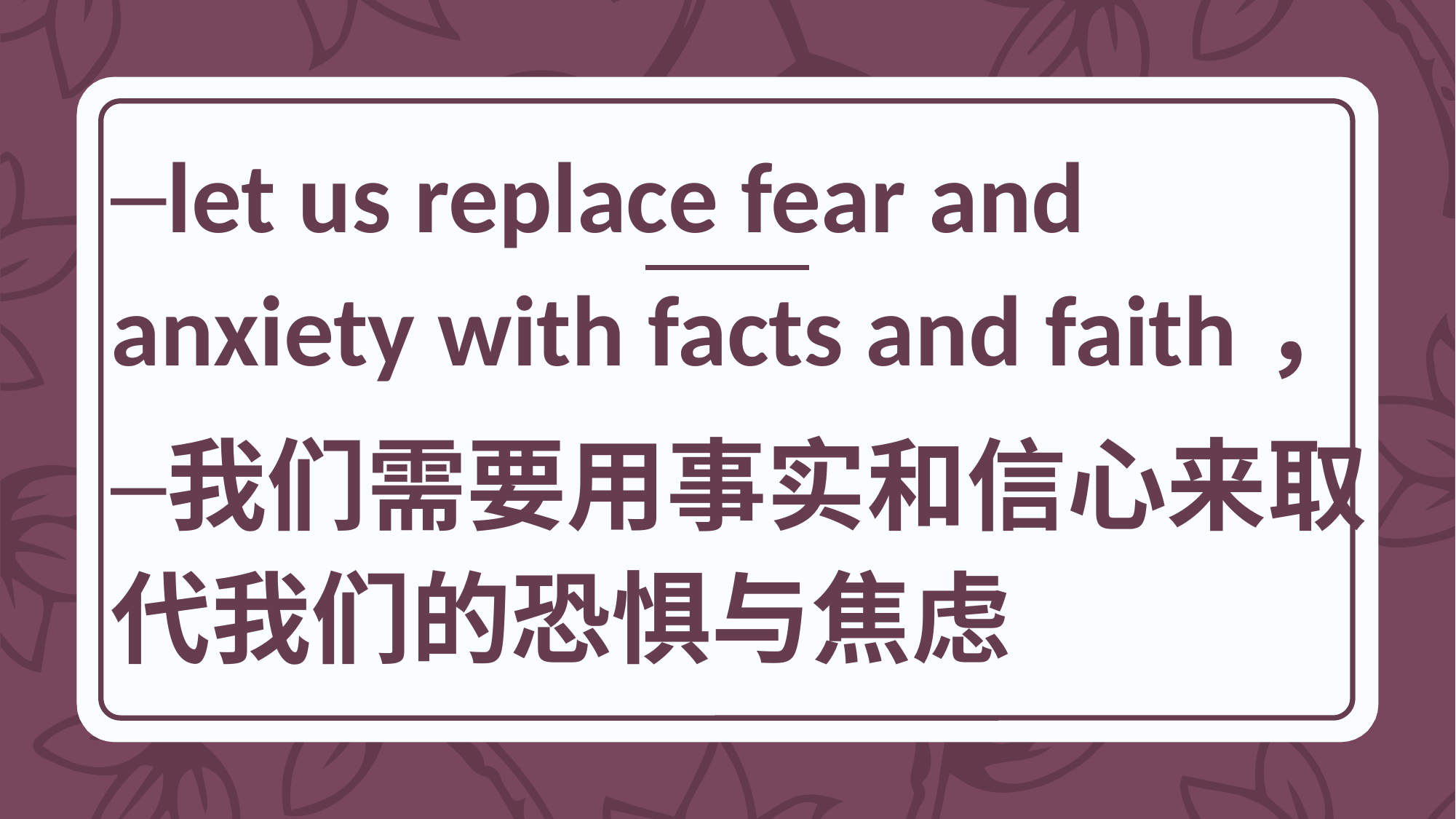

let us replace fear and anxiety with facts and faith，
我们需要用事实和信心来取代我们的恐惧与焦虑